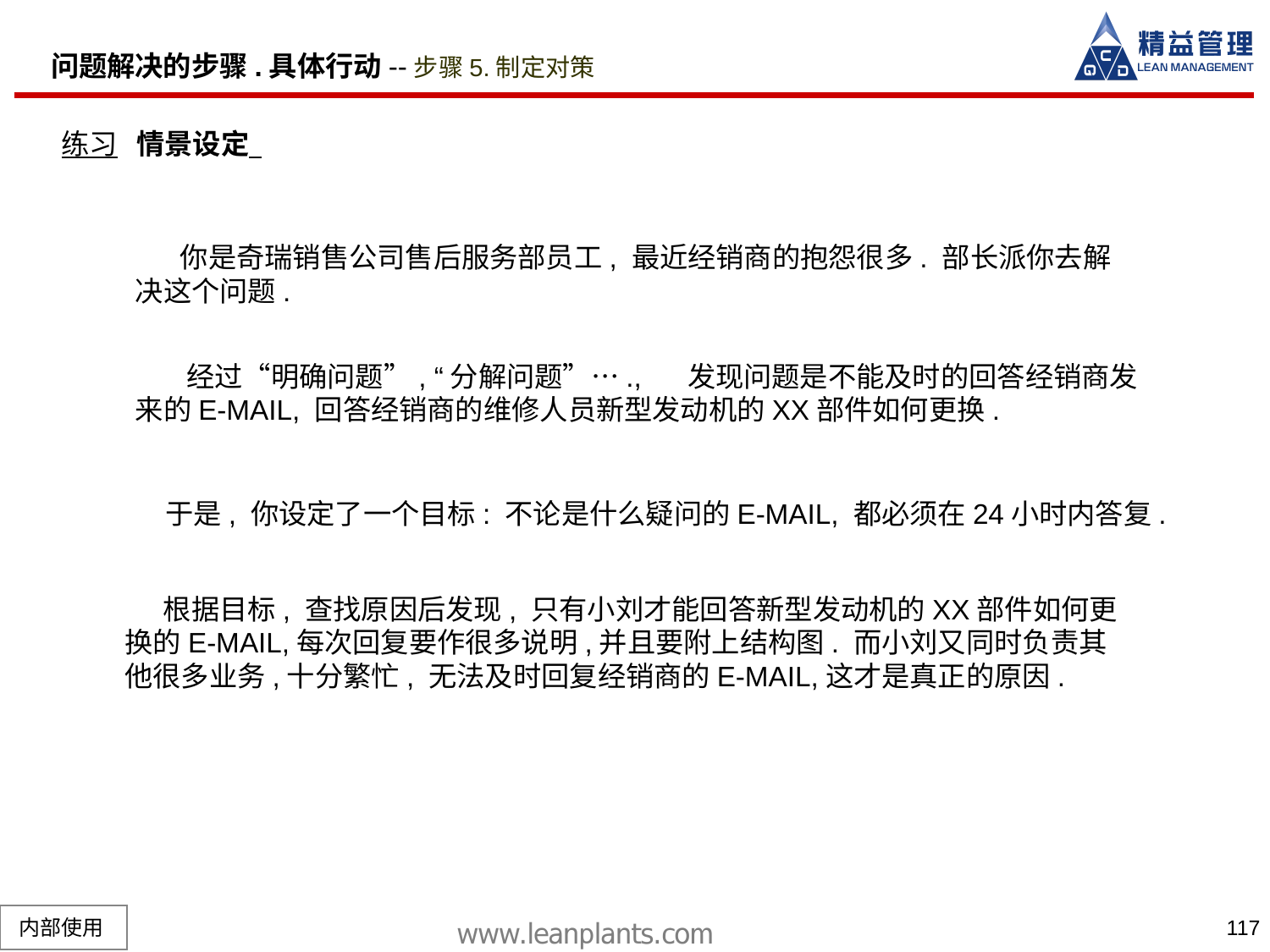

问题解决的步骤.具体行动--步骤5.制定对策
练习   情景设定
      你是奇瑞销售公司售后服务部员工, 最近经销商的抱怨很多. 部长派你去解决这个问题.
       经过“明确问题”, “分解问题”….,     发现问题是不能及时的回答经销商发来的E-MAIL, 回答经销商的维修人员新型发动机的XX部件如何更换.
       于是, 你设定了一个目标: 不论是什么疑问的E-MAIL, 都必须在24小时内答复.
     根据目标, 查找原因后发现, 只有小刘才能回答新型发动机的XX部件如何更换的E-MAIL,每次回复要作很多说明,并且要附上结构图. 而小刘又同时负责其他很多业务,十分繁忙, 无法及时回复经销商的E-MAIL,这才是真正的原因.
内部使用